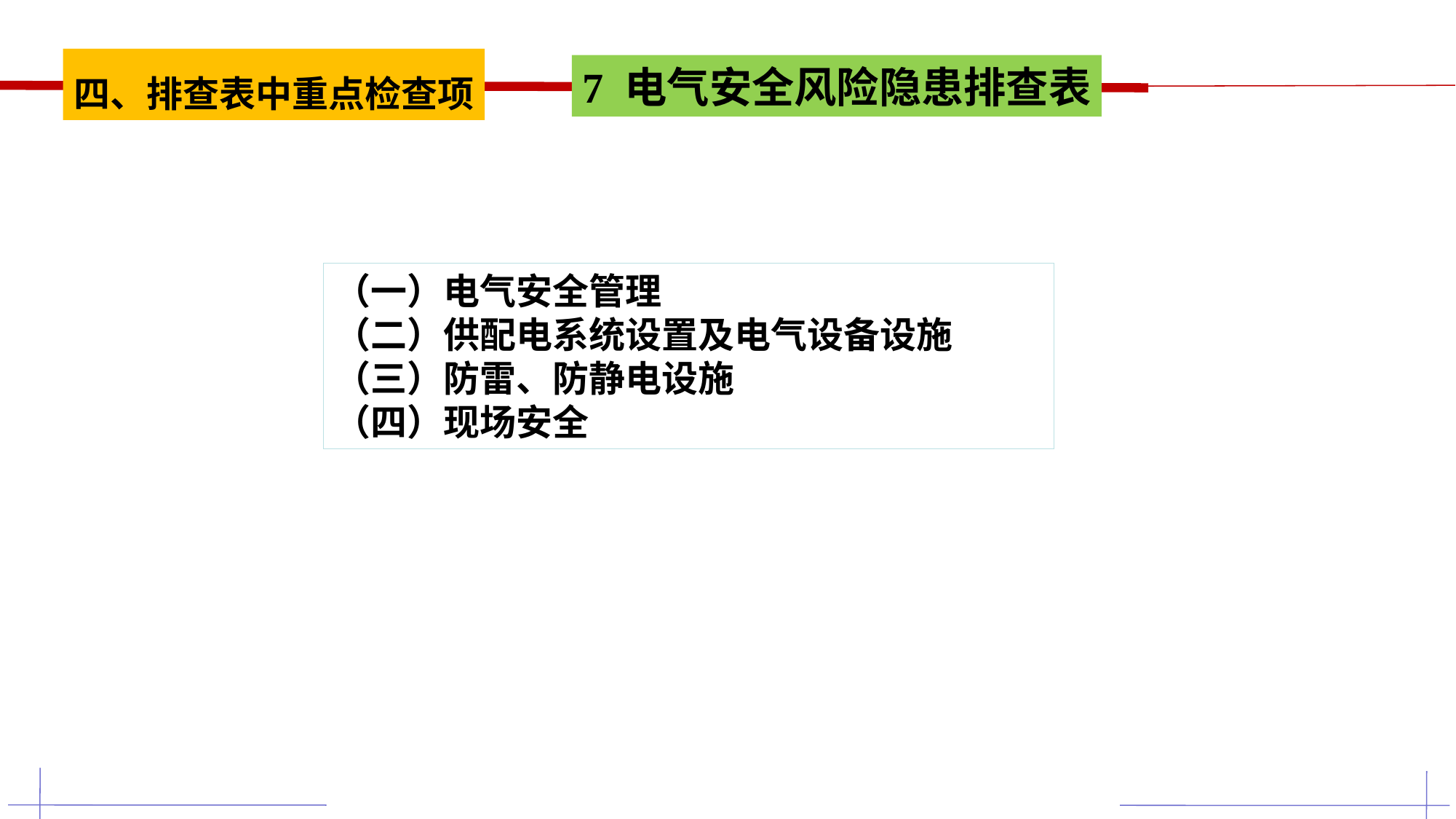

四、排查表中重点检查项
7 电气安全风险隐患排查表
（一）电气安全管理
（二）供配电系统设置及电气设备设施
（三）防雷、防静电设施
（四）现场安全
107